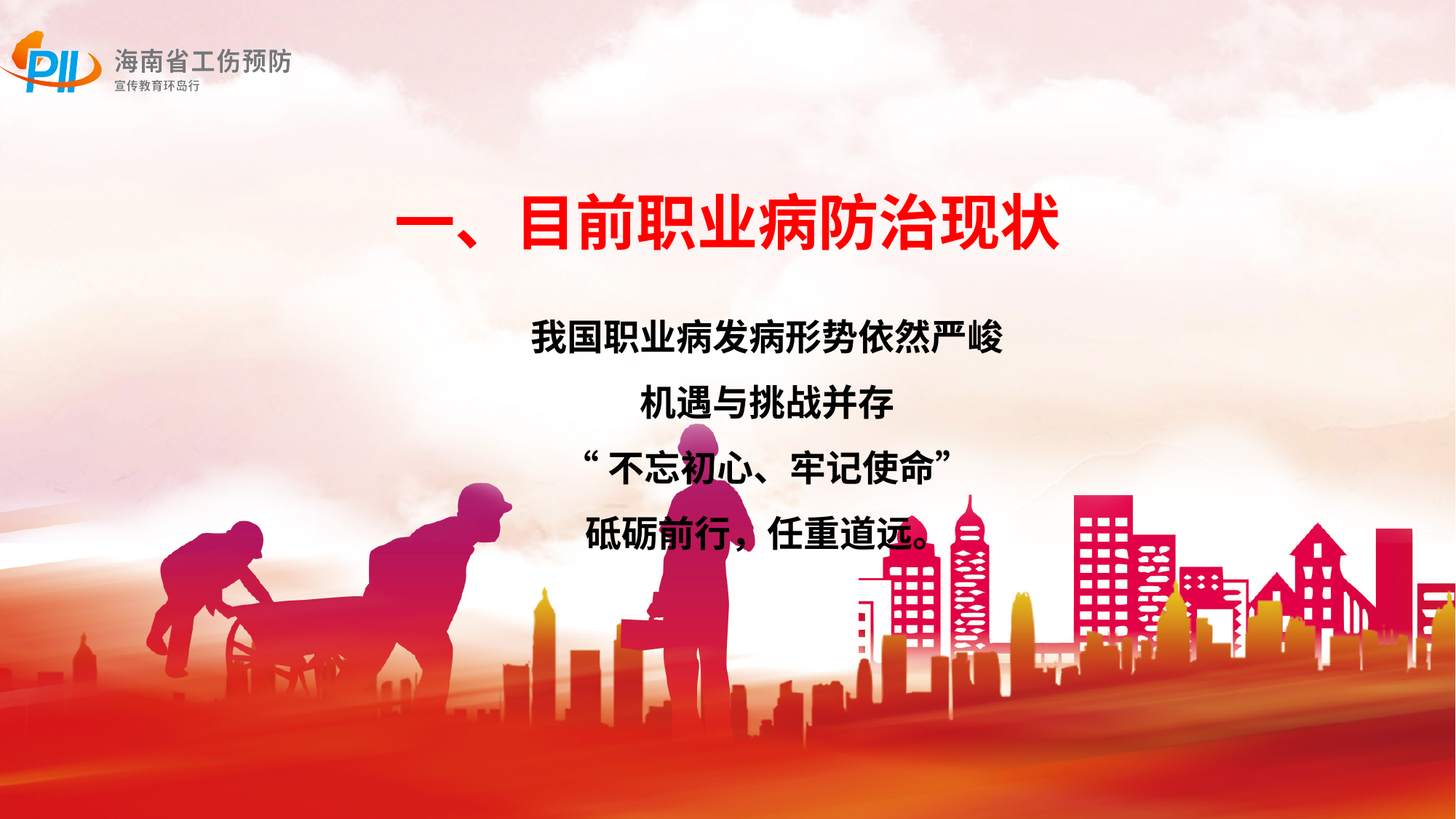

一、目前职业病防治现状
我国职业病发病形势依然严峻
机遇与挑战并存
“不忘初心、牢记使命”
砥砺前行，任重道远。